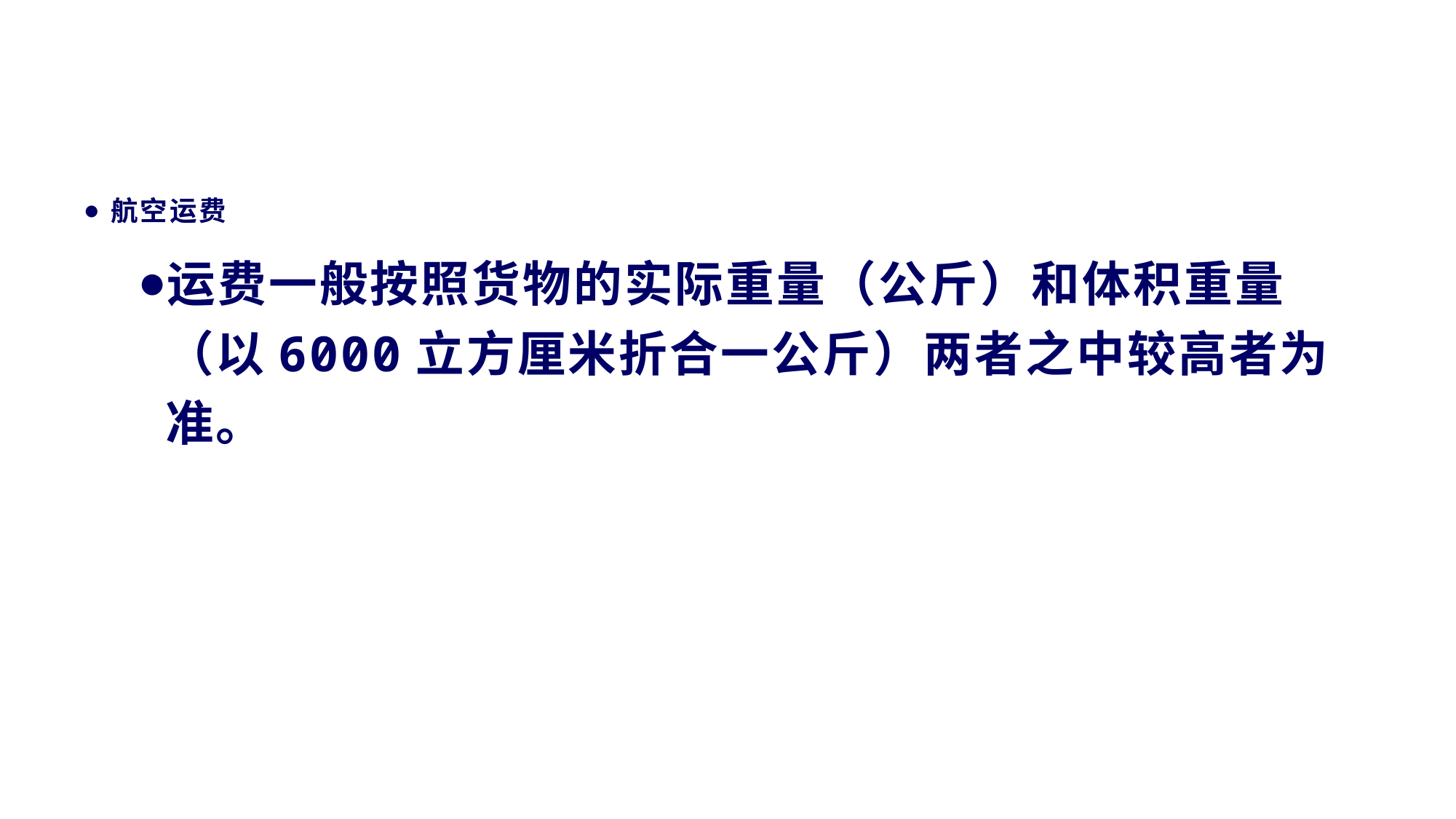

#
航空运费
运费一般按照货物的实际重量（公斤）和体积重量（以6000立方厘米折合一公斤）两者之中较高者为准。